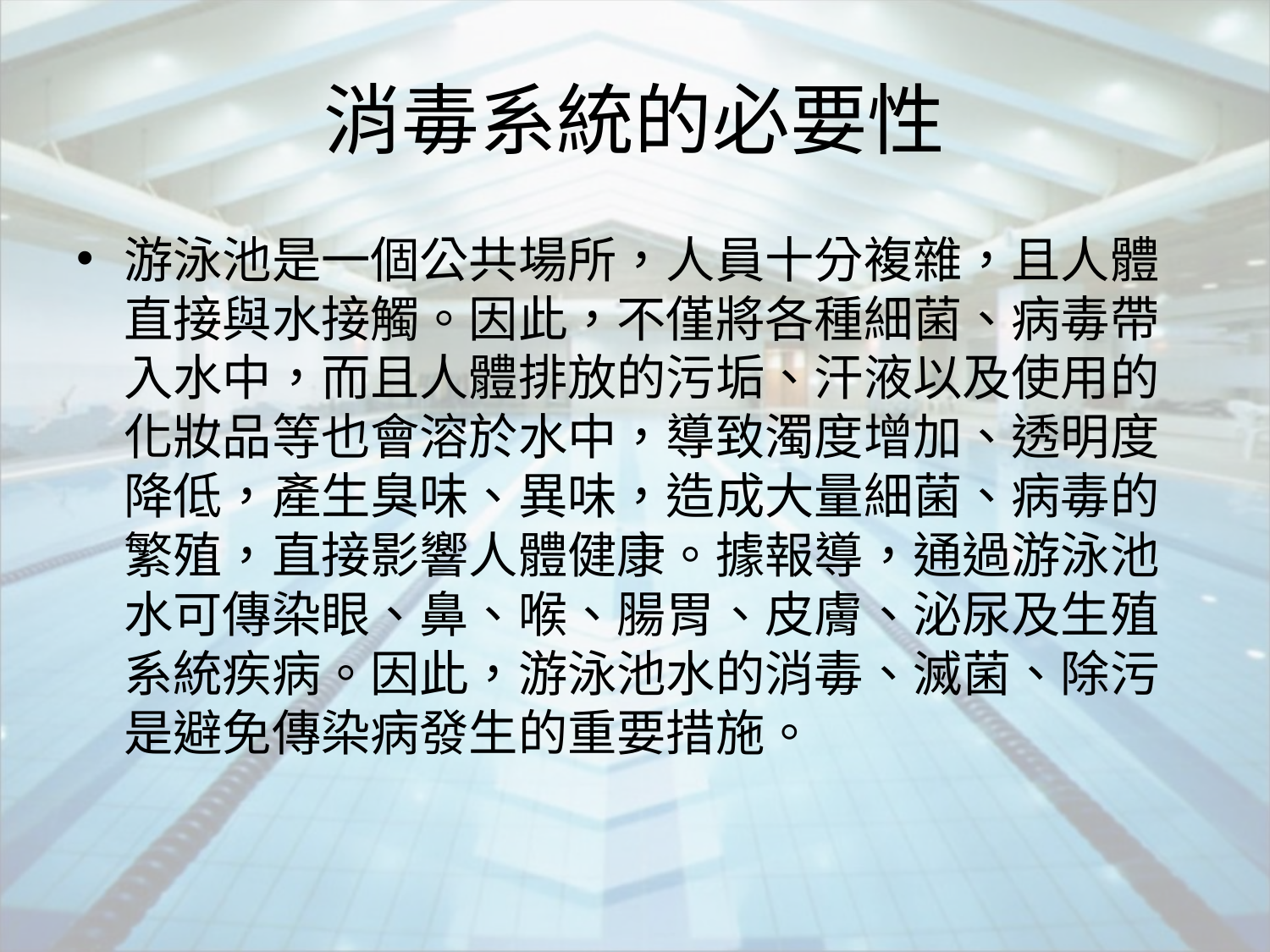

# 消毒系統的必要性
游泳池是一個公共場所，人員十分複雜，且人體直接與水接觸。因此，不僅將各種細菌、病毒帶入水中，而且人體排放的污垢、汗液以及使用的化妝品等也會溶於水中，導致濁度增加、透明度降低，產生臭味、異味，造成大量細菌、病毒的繁殖，直接影響人體健康。據報導，通過游泳池水可傳染眼、鼻、喉、腸胃、皮膚、泌尿及生殖系統疾病。因此，游泳池水的消毒、滅菌、除污是避免傳染病發生的重要措施。